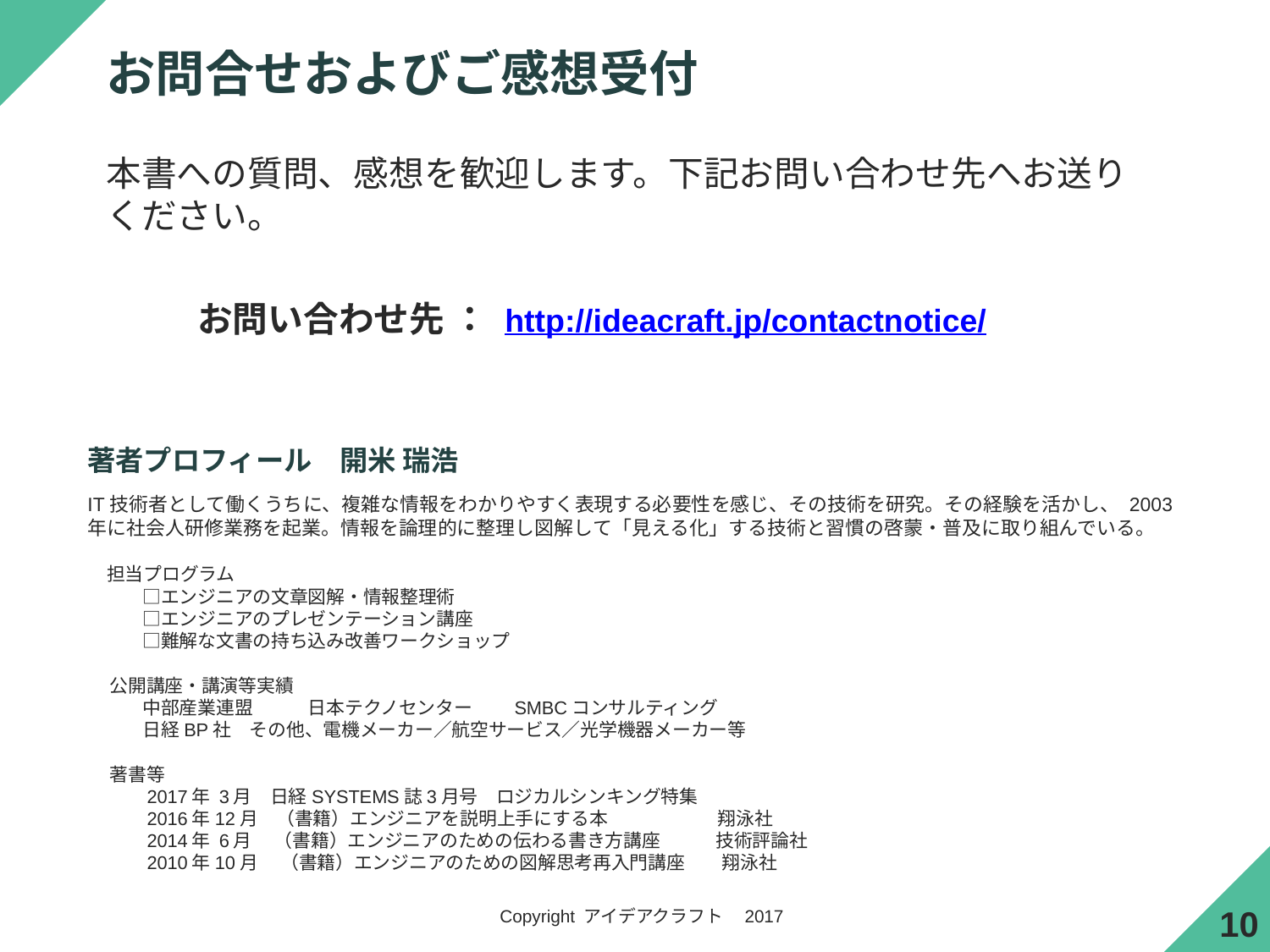

# お問合せおよびご感想受付
本書への質問、感想を歓迎します。下記お問い合わせ先へお送りください。
お問い合わせ先 ： http://ideacraft.jp/contactnotice/
著者プロフィール　開米 瑞浩
IT技術者として働くうちに、複雑な情報をわかりやすく表現する必要性を感じ、その技術を研究。その経験を活かし、 2003年に社会人研修業務を起業。情報を論理的に整理し図解して「見える化」する技術と習慣の啓蒙・普及に取り組んでいる。

　担当プログラム
　　　□エンジニアの文章図解・情報整理術
　　　□エンジニアのプレゼンテーション講座
　　　□難解な文書の持ち込み改善ワークショップ

　 公開講座・講演等実績
　　　中部産業連盟　　　日本テクノセンター　　SMBCコンサルティング
　　　日経BP社　その他、電機メーカー／航空サービス／光学機器メーカー等

　 著書等
　　　2017年 3月　日経SYSTEMS誌3月号　ロジカルシンキング特集
　　　2016年12月　（書籍）エンジニアを説明上手にする本　　　　　　翔泳社
　　　2014年 6月　 （書籍）エンジニアのための伝わる書き方講座　　　技術評論社
　　　2010年10月　 （書籍）エンジニアのための図解思考再入門講座　　翔泳社
10